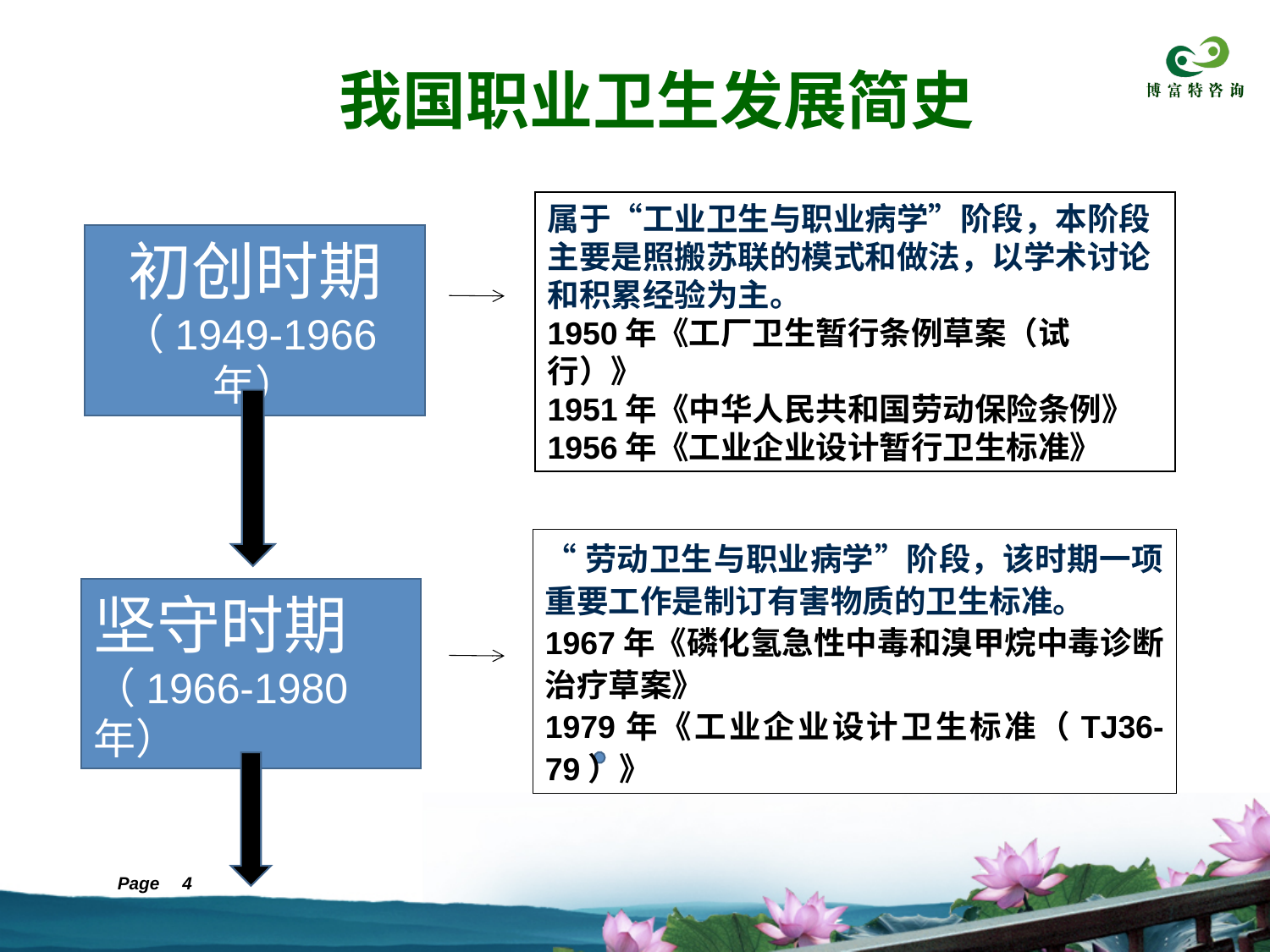

我国职业卫生发展简史
属于“工业卫生与职业病学”阶段，本阶段主要是照搬苏联的模式和做法，以学术讨论和积累经验为主。
1950年《工厂卫生暂行条例草案（试行）》
1951年《中华人民共和国劳动保险条例》
1956年《工业企业设计暂行卫生标准》
初创时期（1949-1966年）

“劳动卫生与职业病学”阶段，该时期一项重要工作是制订有害物质的卫生标准。
1967年《磷化氢急性中毒和溴甲烷中毒诊断治疗草案》
1979年《工业企业设计卫生标准（TJ36-79）》
坚守时期（1966-1980年）